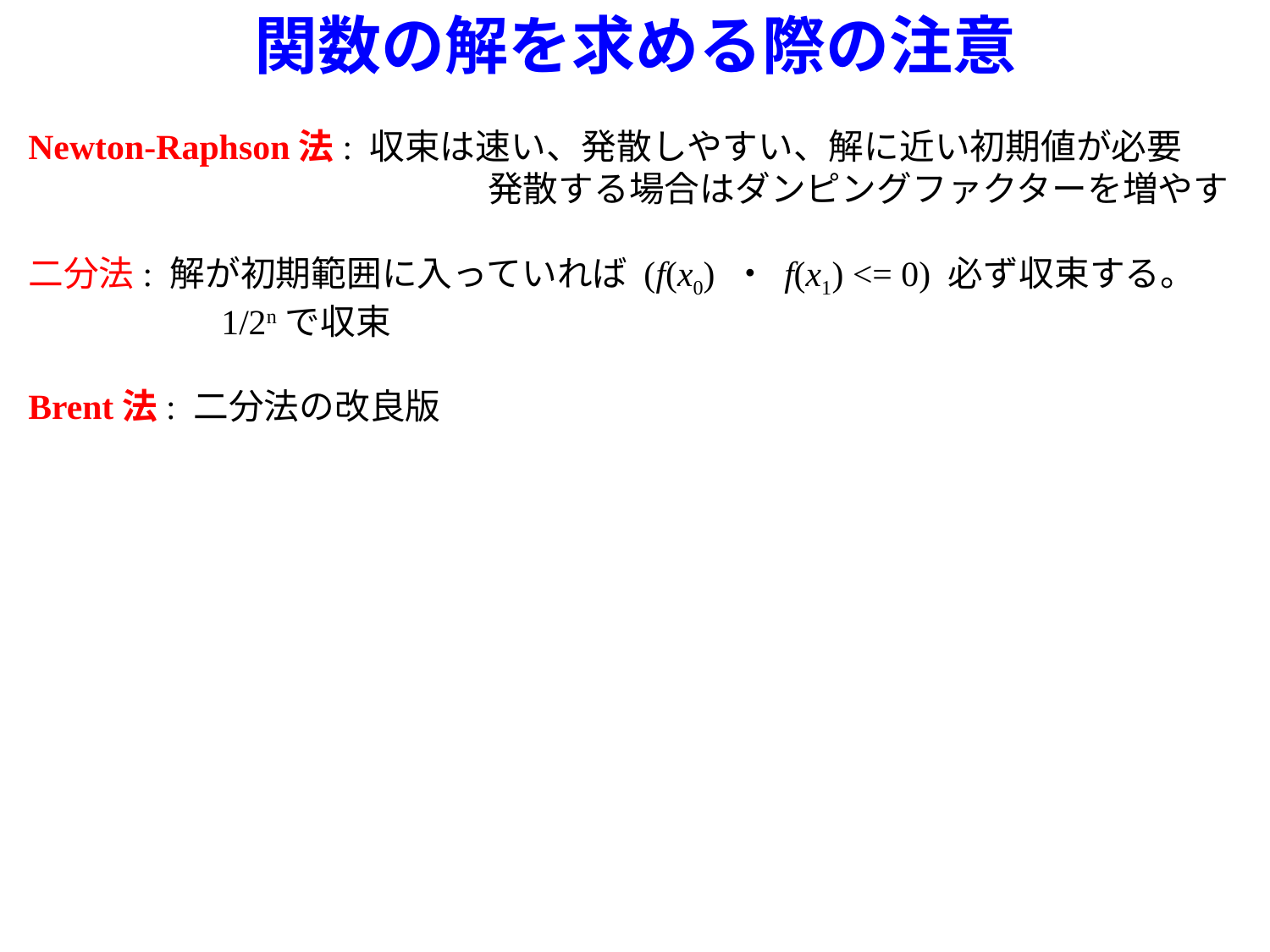

関数の解を求める際の注意
Newton-Raphson法: 収束は速い、発散しやすい、解に近い初期値が必要
　　　　　　　　　　　　　発散する場合はダンピングファクターを増やす

二分法: 解が初期範囲に入っていれば (f(x0) ・ f(x1) <= 0) 必ず収束する。
　　　　　 1/2nで収束

Brent法: 二分法の改良版